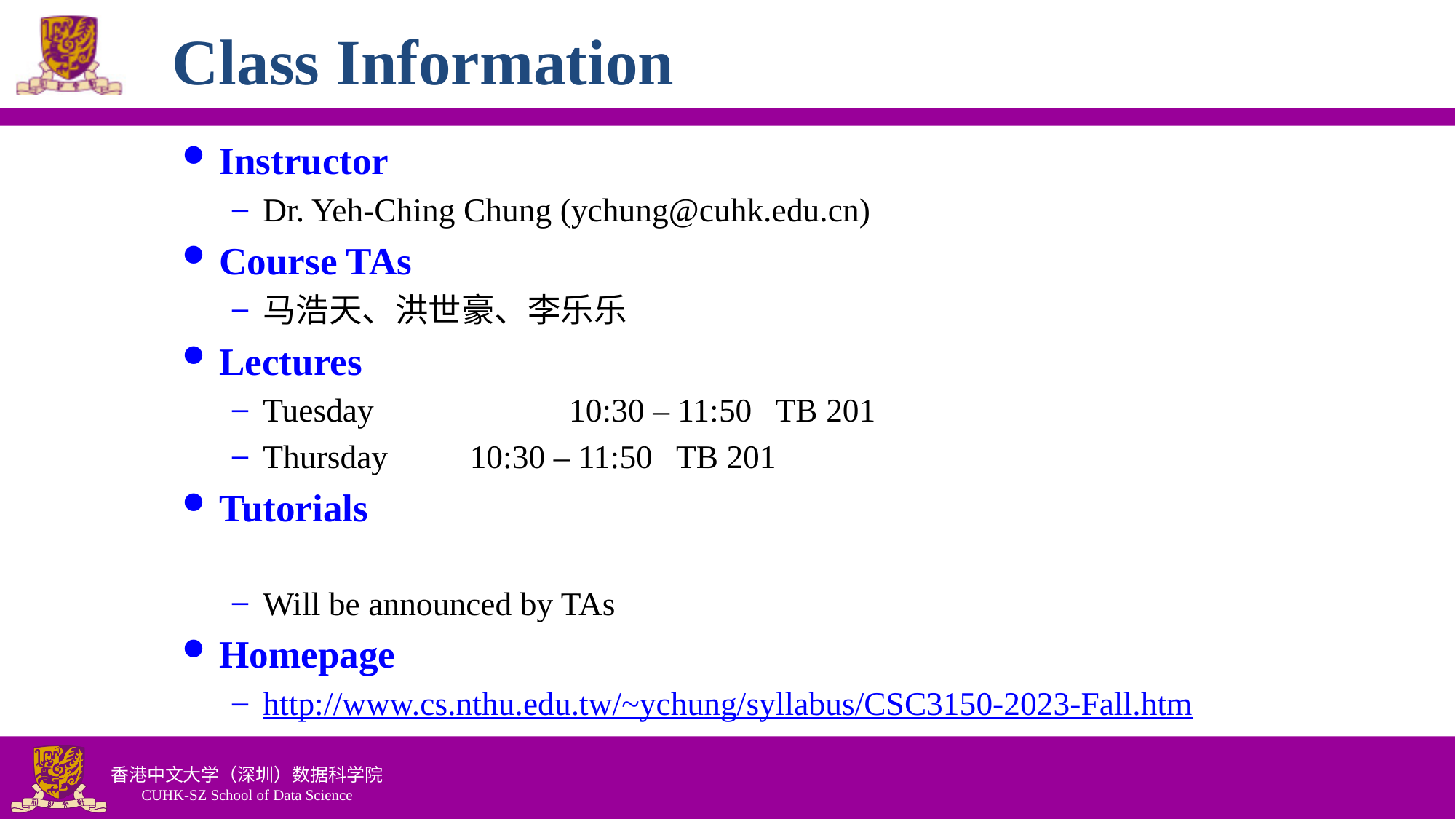

Class Information
Instructor
Dr. Yeh-Ching Chung (ychung@cuhk.edu.cn)
Course TAs
马浩天、洪世豪、李乐乐
Lectures
Tuesday	 	 10:30 – 11:50	  TB 201
Thursday	 10:30 – 11:50	  TB 201
Tutorials
Will be announced by TAs
Homepage
http://www.cs.nthu.edu.tw/~ychung/syllabus/CSC3150-2023-Fall.htm